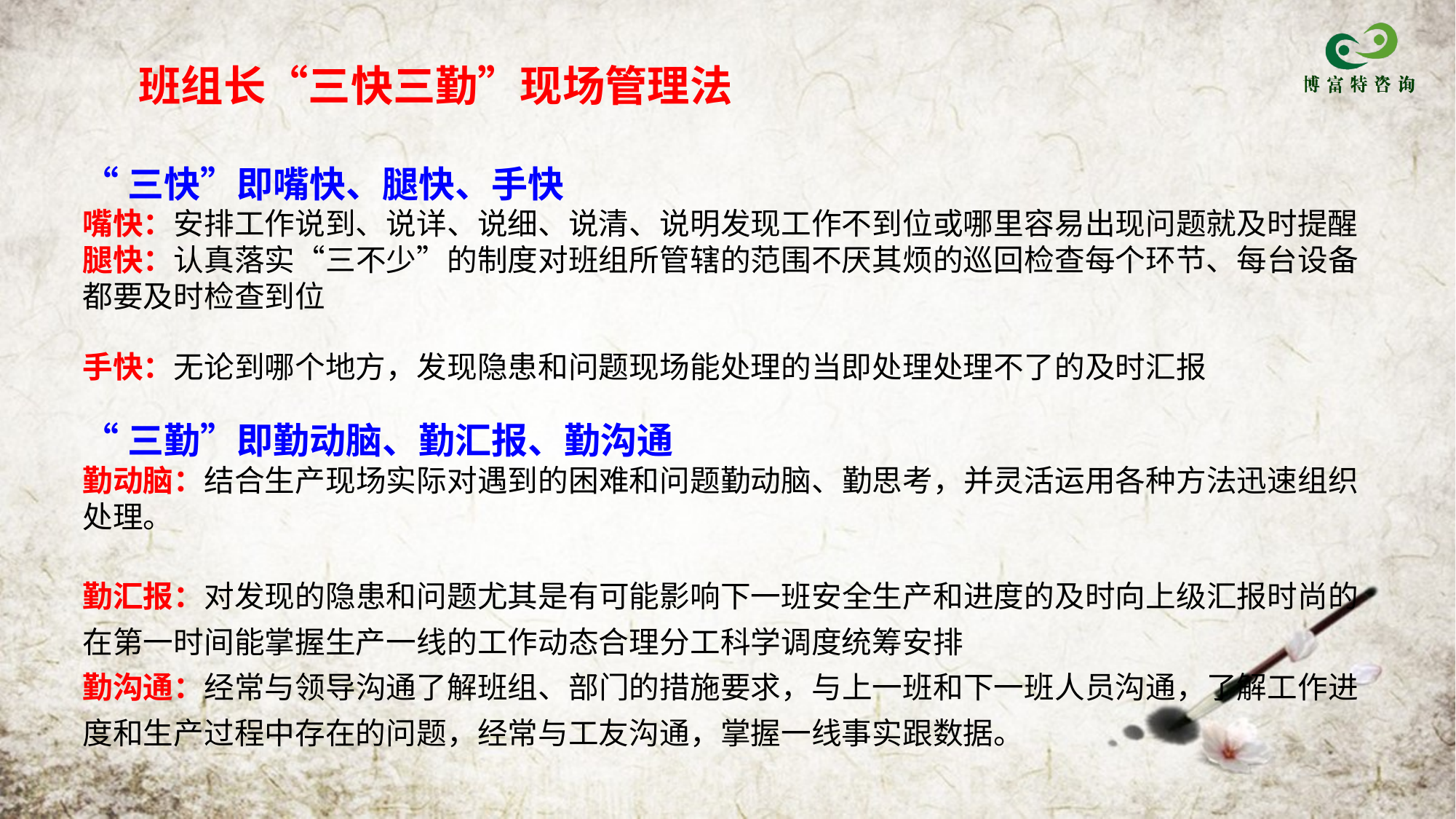

班组长“三快三勤”现场管理法
“三快”即嘴快、腿快、手快
嘴快：安排工作说到、说详、说细、说清、说明发现工作不到位或哪里容易出现问题就及时提醒
腿快：认真落实“三不少”的制度对班组所管辖的范围不厌其烦的巡回检查每个环节、每台设备都要及时检查到位
手快：无论到哪个地方，发现隐患和问题现场能处理的当即处理处理不了的及时汇报
“三勤”即勤动脑、勤汇报、勤沟通
勤动脑：结合生产现场实际对遇到的困难和问题勤动脑、勤思考，并灵活运用各种方法迅速组织处理。
勤汇报：对发现的隐患和问题尤其是有可能影响下一班安全生产和进度的及时向上级汇报时尚的在第一时间能掌握生产一线的工作动态合理分工科学调度统筹安排
勤沟通：经常与领导沟通了解班组、部门的措施要求，与上一班和下一班人员沟通，了解工作进度和生产过程中存在的问题，经常与工友沟通，掌握一线事实跟数据。